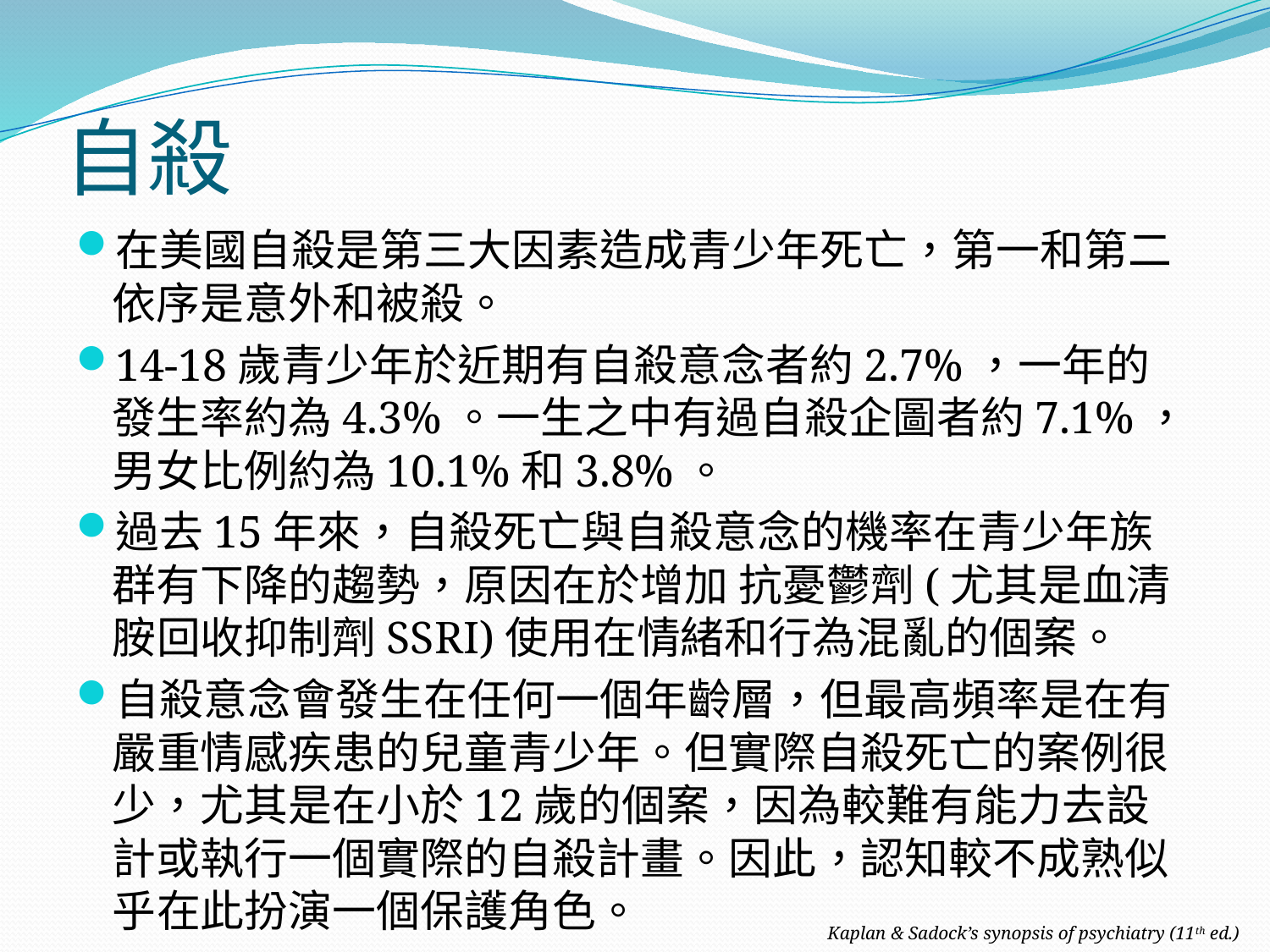

# 自殺
在美國自殺是第三大因素造成青少年死亡，第一和第二依序是意外和被殺。
14-18歲青少年於近期有自殺意念者約2.7%，一年的發生率約為4.3%。一生之中有過自殺企圖者約7.1%，男女比例約為10.1%和3.8%。
過去15年來，自殺死亡與自殺意念的機率在青少年族群有下降的趨勢，原因在於增加 抗憂鬱劑(尤其是血清胺回收抑制劑SSRI)使用在情緒和行為混亂的個案。
自殺意念會發生在任何一個年齡層，但最高頻率是在有嚴重情感疾患的兒童青少年。但實際自殺死亡的案例很少，尤其是在小於12歲的個案，因為較難有能力去設計或執行一個實際的自殺計畫。因此，認知較不成熟似乎在此扮演一個保護角色。
Kaplan & Sadock’s synopsis of psychiatry (11th ed.)